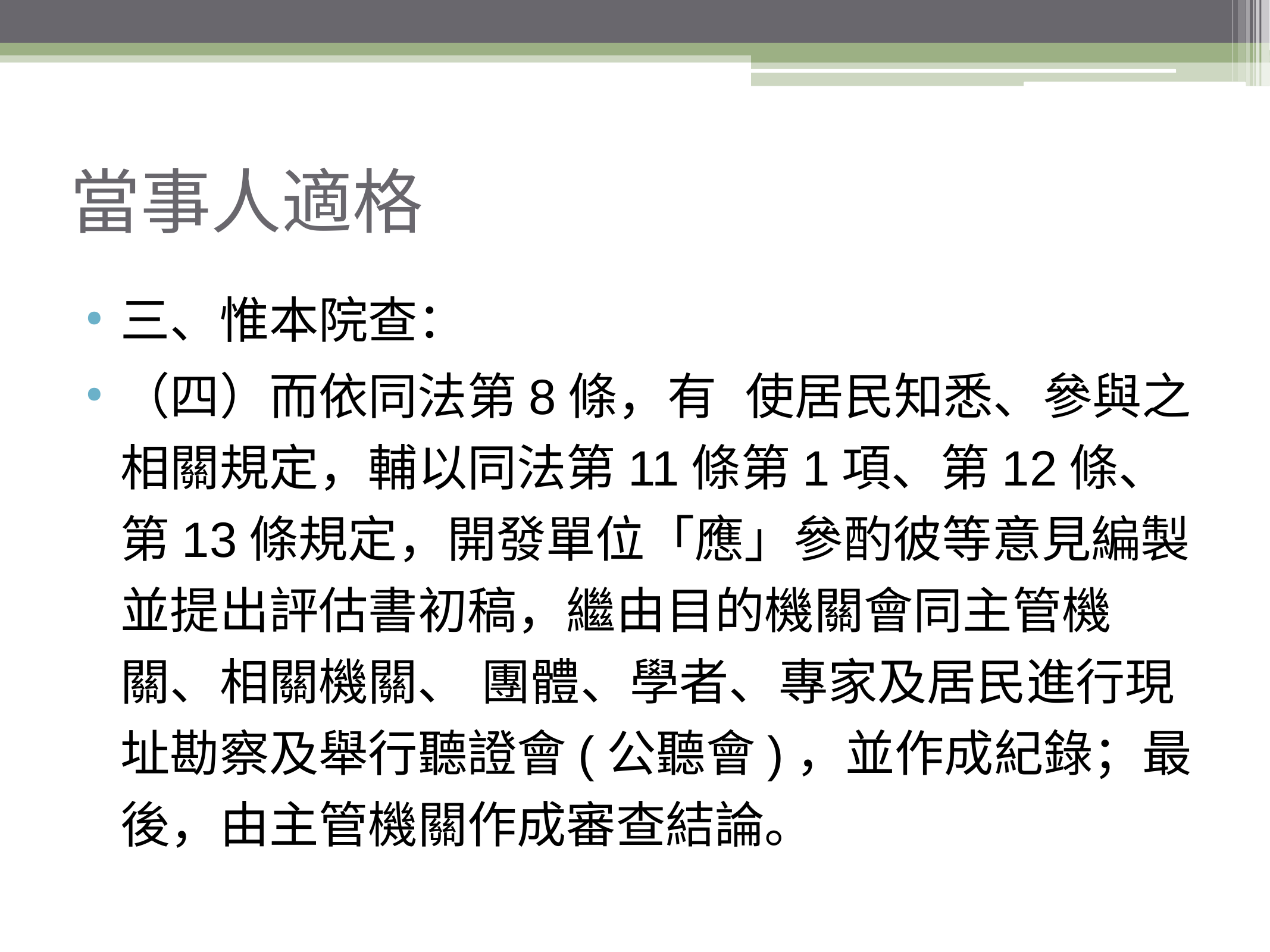

# 當事人適格
三、惟本院查：
（四）而依同法第8條，有	使居民知悉、參與之相關規定，輔以同法第11條第1項、第12條、第13條規定，開發單位「應」參酌彼等意見編製並提出評估書初稿，繼由目的機關會同主管機關、相關機關、 團體、學者、專家及居民進行現址勘察及舉行聽證會(公聽會)，並作成紀錄；最後，由主管機關作成審查結論。